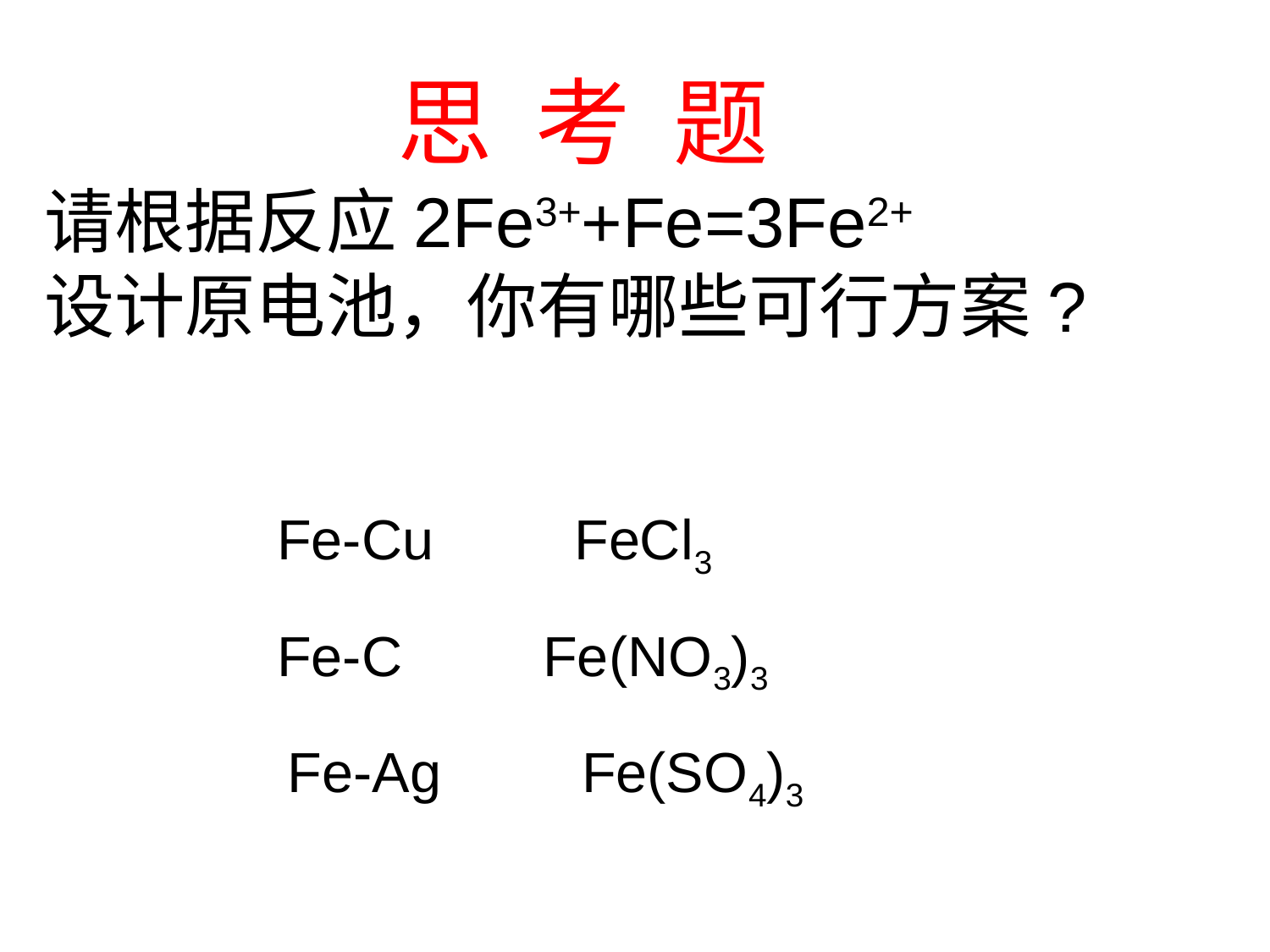

思  考  题
请根据反应2Fe3++Fe=3Fe2+
设计原电池，你有哪些可行方案?
Fe-Cu         FeCl3
Fe-C         Fe(NO3)3
Fe-Ag         Fe(SO4)3